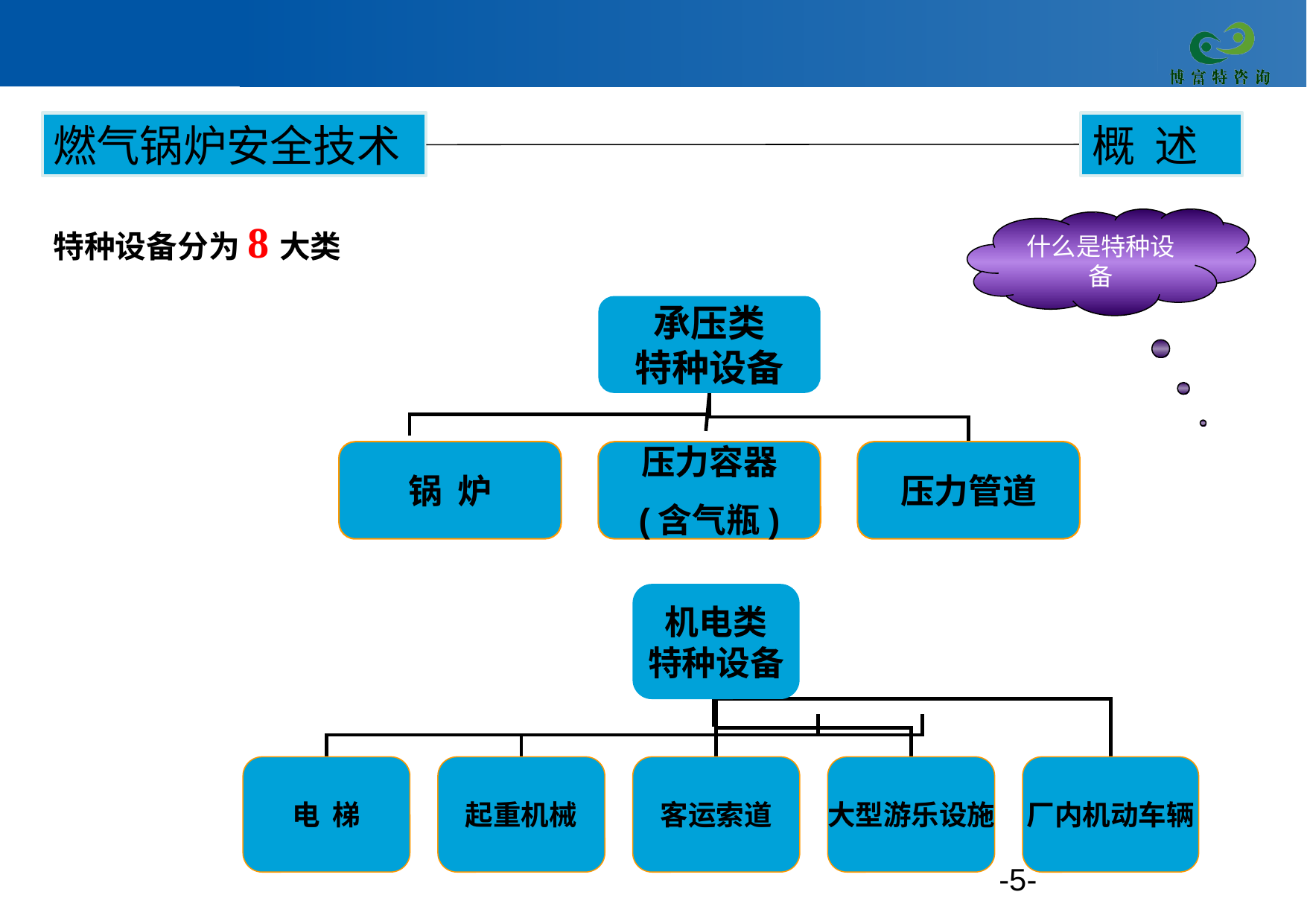

燃气锅炉安全技术
概  述
什么是特种设备
特种设备分为8大类

承压类
特种设备
锅  炉
压力容器
(含气瓶)
压力管道

机电类
特种设备
电  梯
起重机械
客运索道
大型游乐设施
厂内机动车辆
-5-